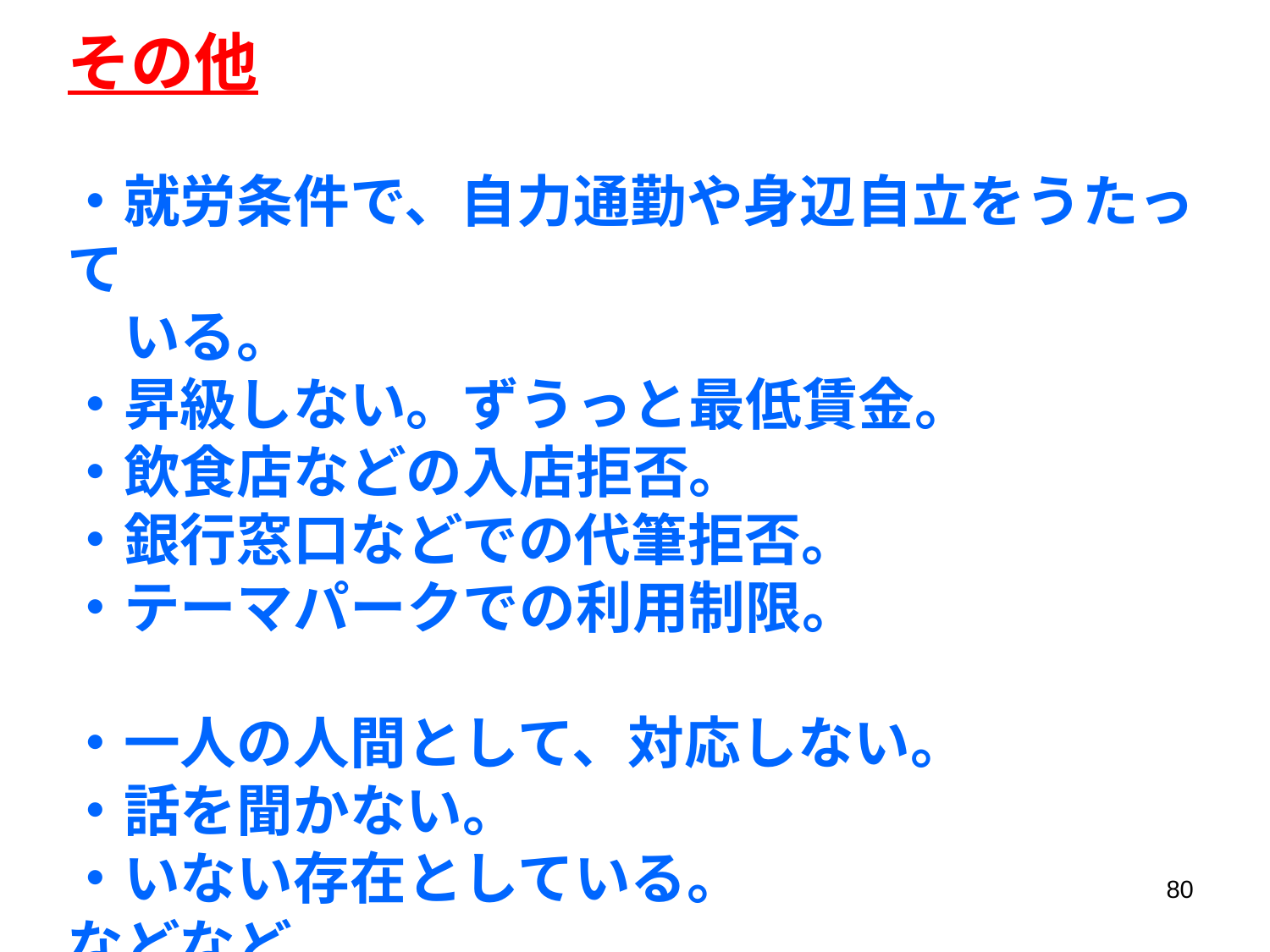

その他

・就労条件で、自力通勤や身辺自立をうたって
　いる。
・昇級しない。ずうっと最低賃金。
・飲食店などの入店拒否。
・銀行窓口などでの代筆拒否。
・テーマパークでの利用制限。

・一人の人間として、対応しない。
・話を聞かない。
・いない存在としている。
などなど
80